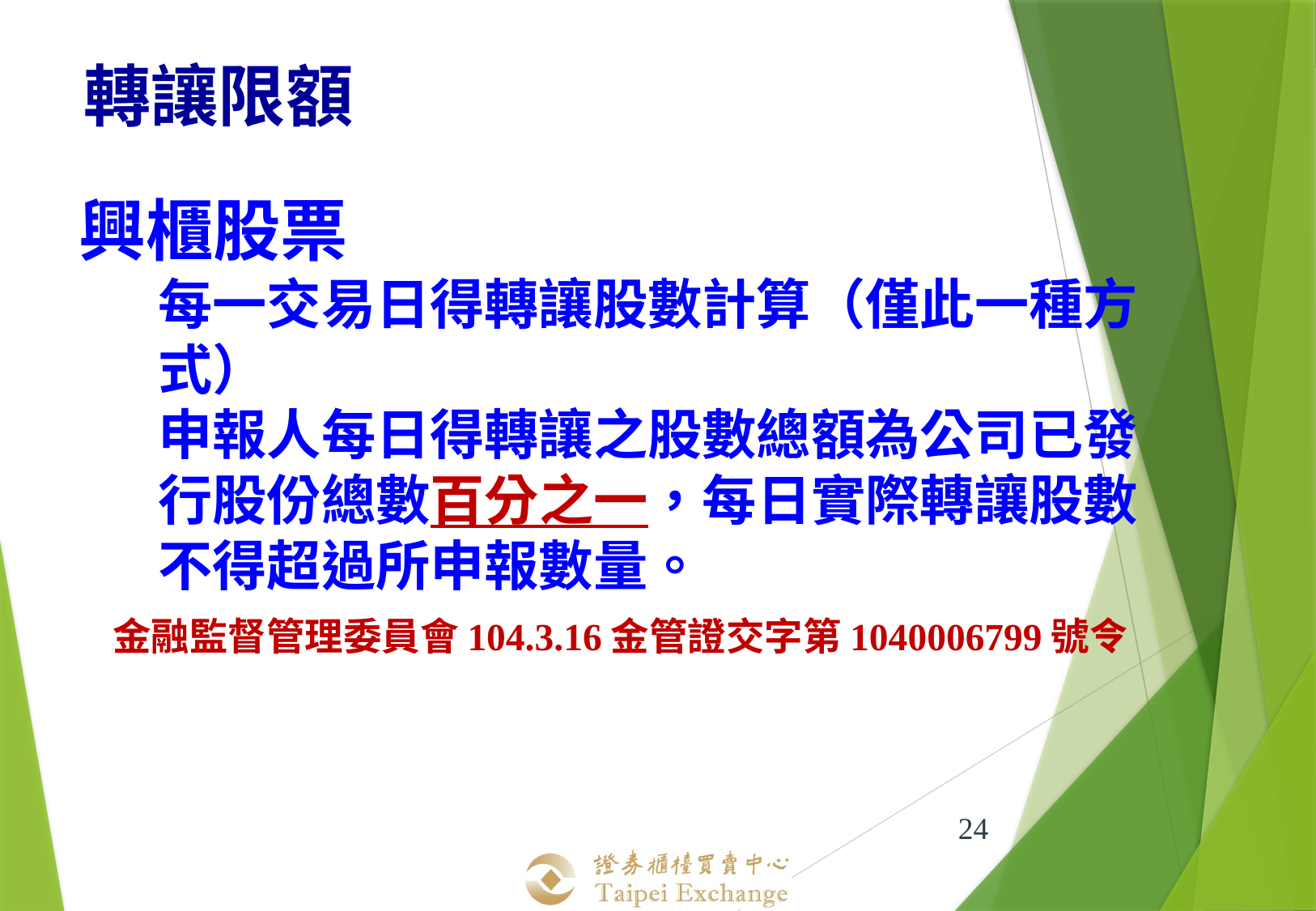

轉讓限額
興櫃股票
每一交易日得轉讓股數計算（僅此一種方式）
申報人每日得轉讓之股數總額為公司已發行股份總數百分之一，每日實際轉讓股數不得超過所申報數量。
金融監督管理委員會104.3.16金管證交字第1040006799號令

24